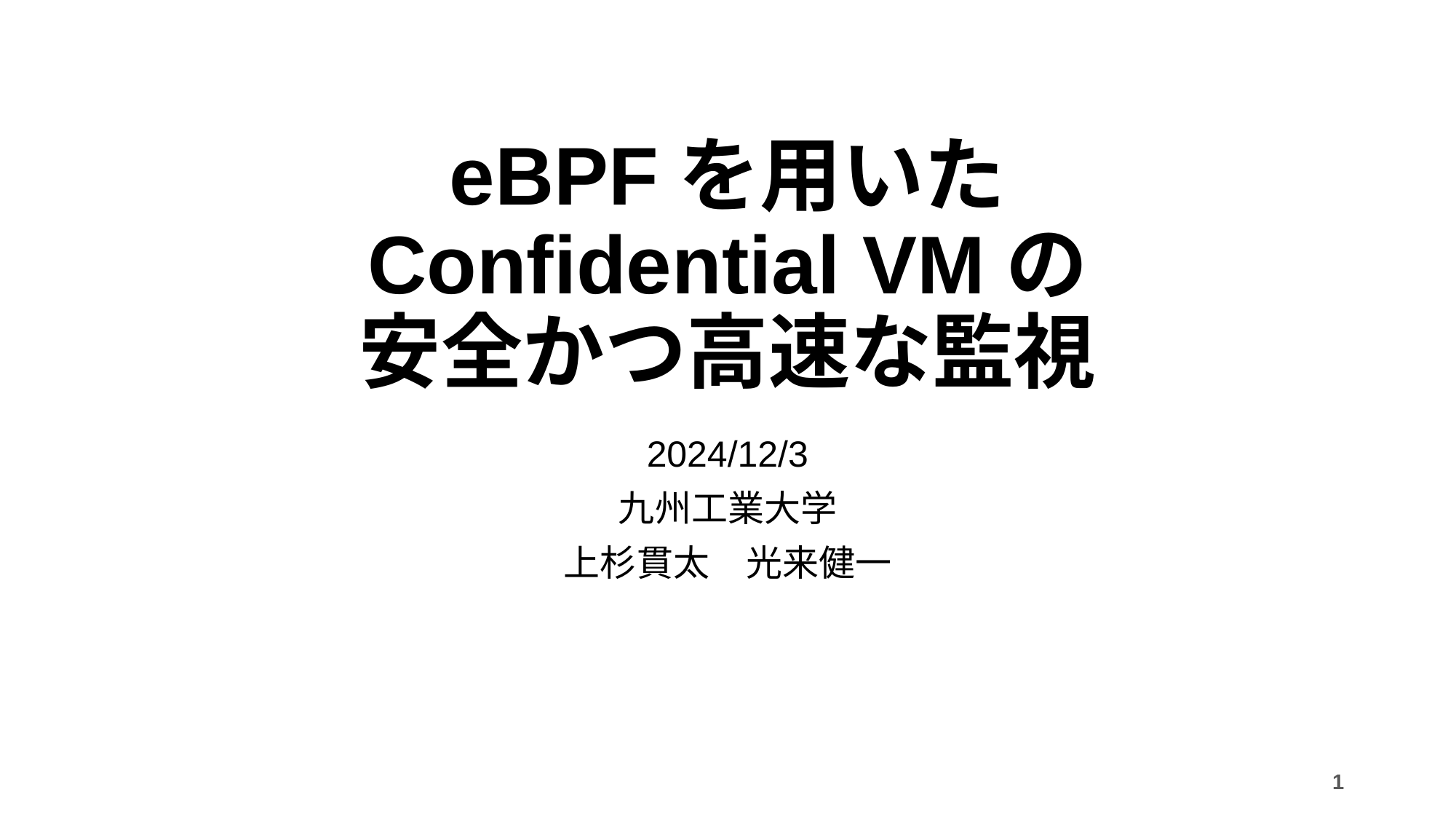

# eBPFを用いた Confidential VMの 安全かつ高速な監視
2024/12/3
九州工業大学
上杉貫太　光来健一
1